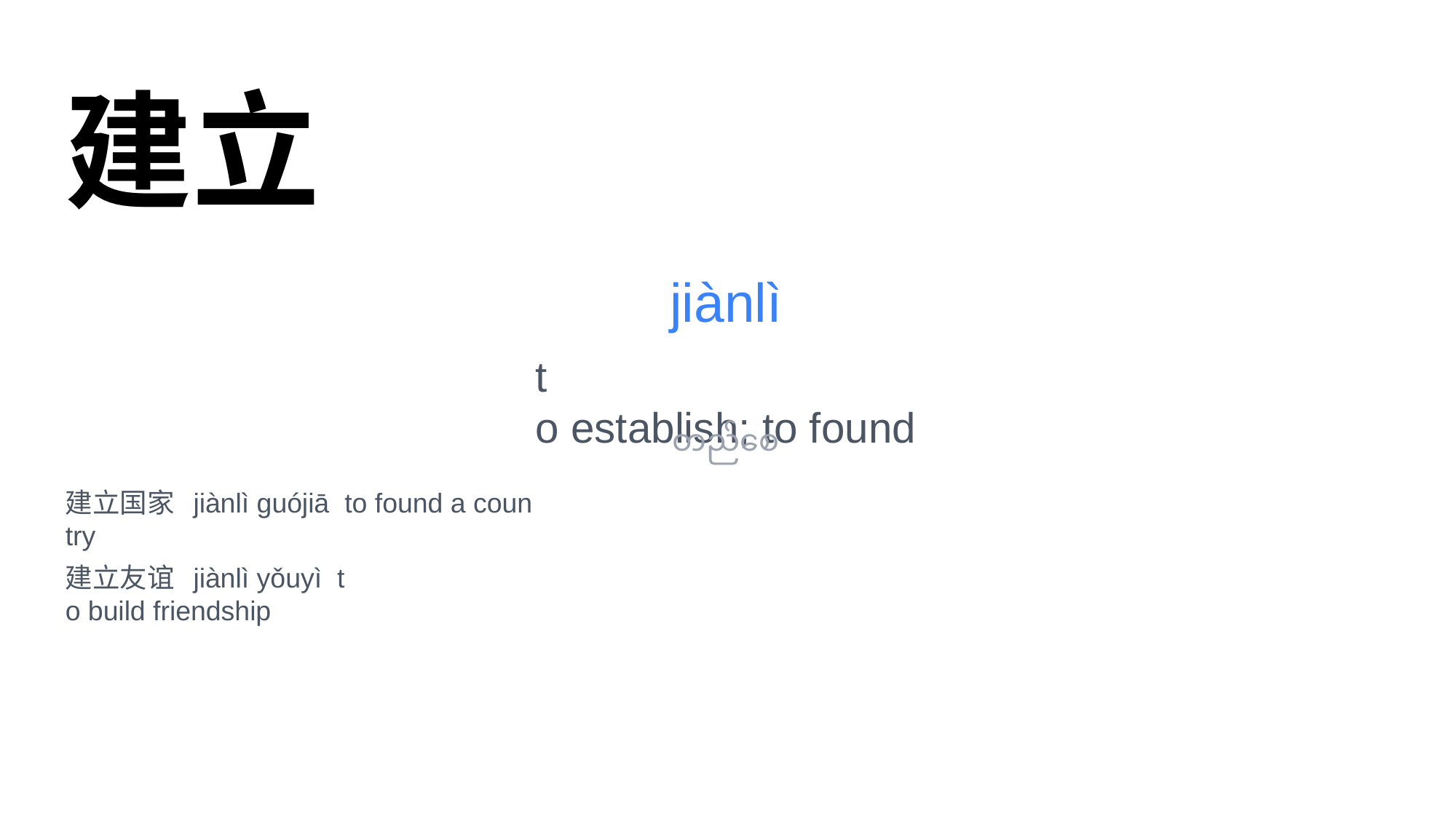

建立
jiànlì
t
o establish; to found
တည်စေ
建立国家  jiànlì guójiā  to found a coun
try
建立友谊  jiànlì yǒuyì  t
o build friendship